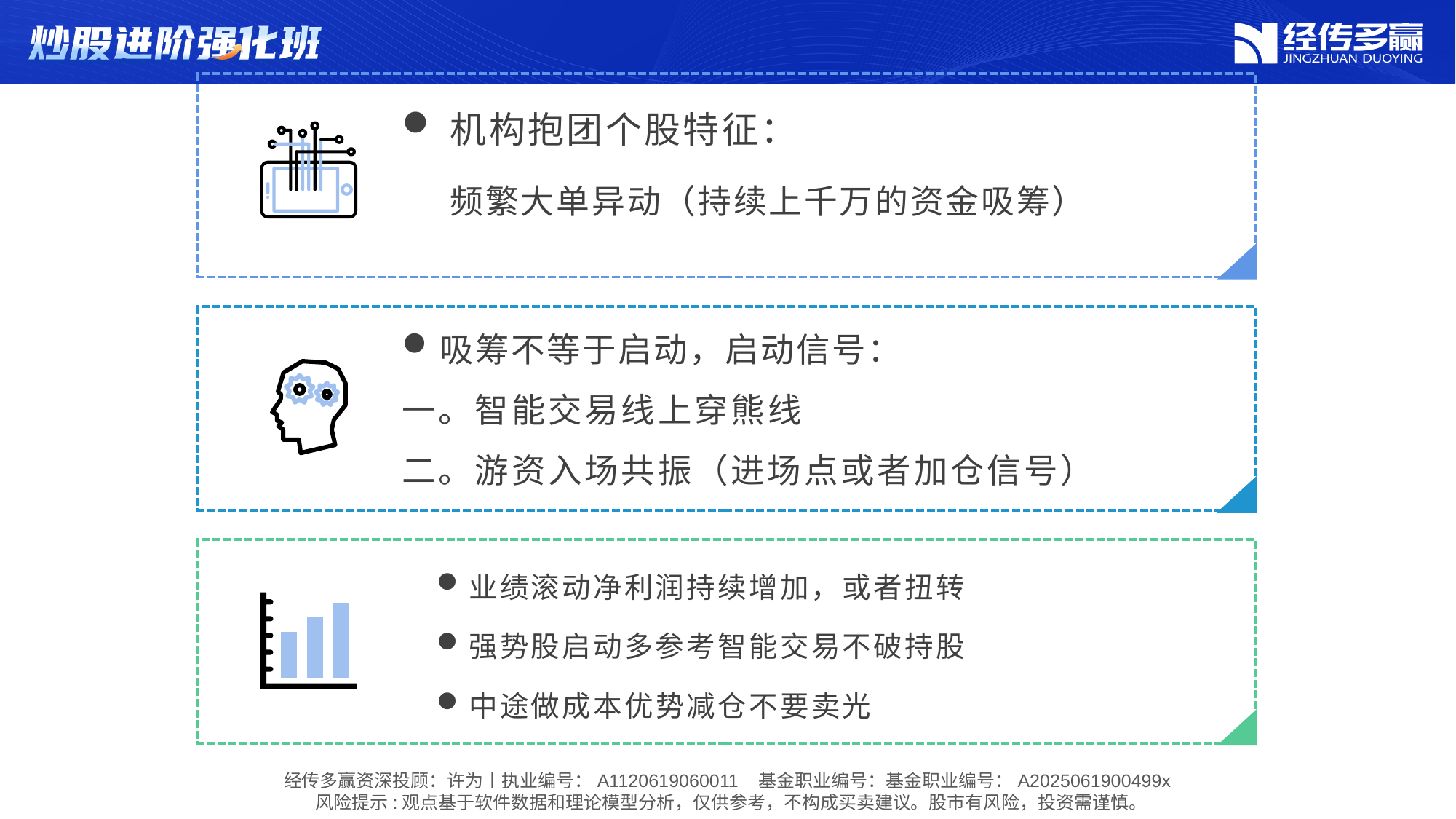

机构抱团个股特征：
频繁大单异动（持续上千万的资金吸筹）

吸筹不等于启动，启动信号：
一。智能交易线上穿熊线
二。游资入场共振（进场点或者加仓信号）

业绩滚动净利润持续增加，或者扭转
强势股启动多参考智能交易不破持股
中途做成本优势减仓不要卖光